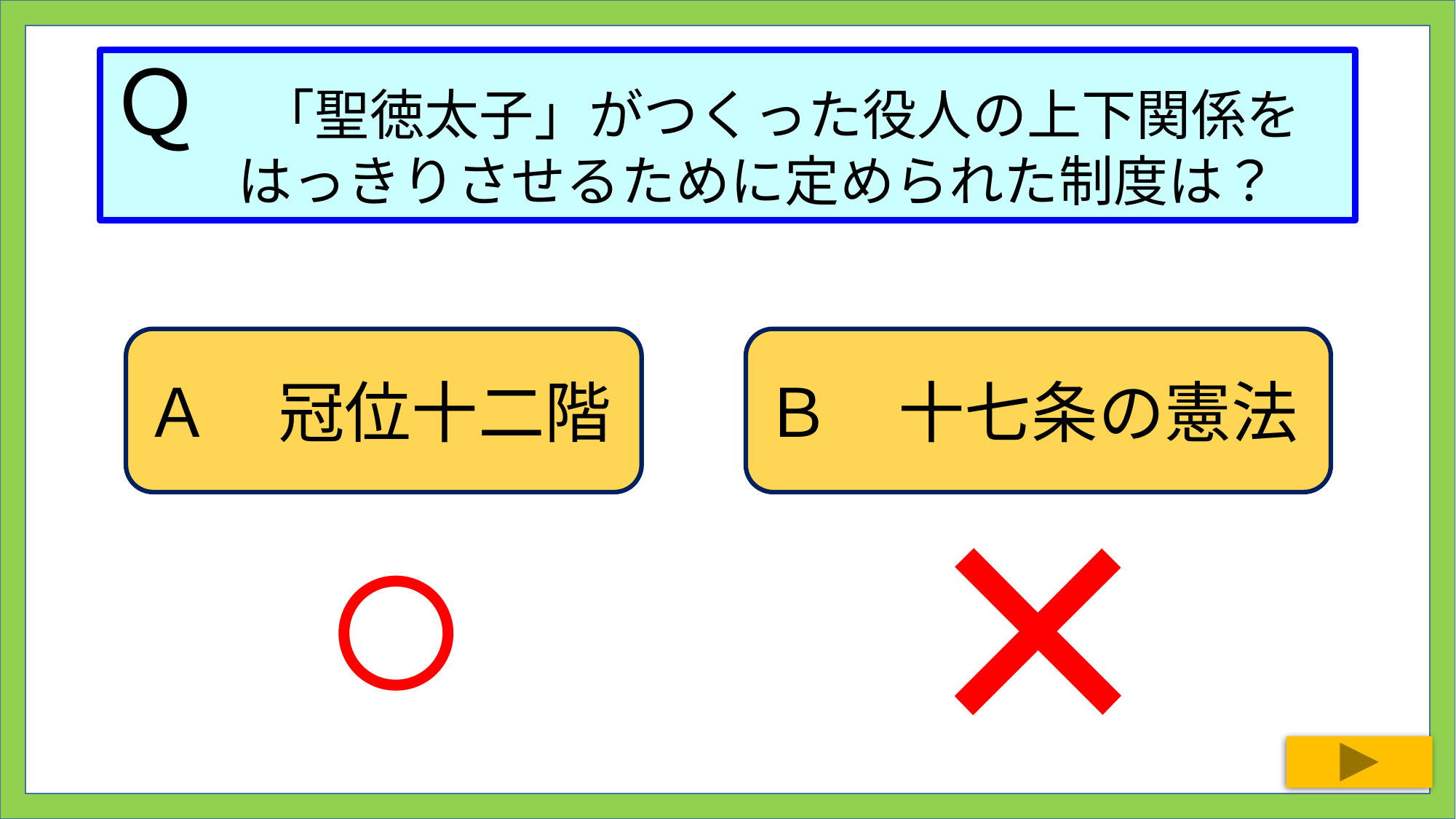

# Ｑ　「聖徳太子」がつくった役人の上下関係をはっきりさせるために定められた制度は？
Ｂ　十七条の憲法
Ａ　冠位十二階
×
○